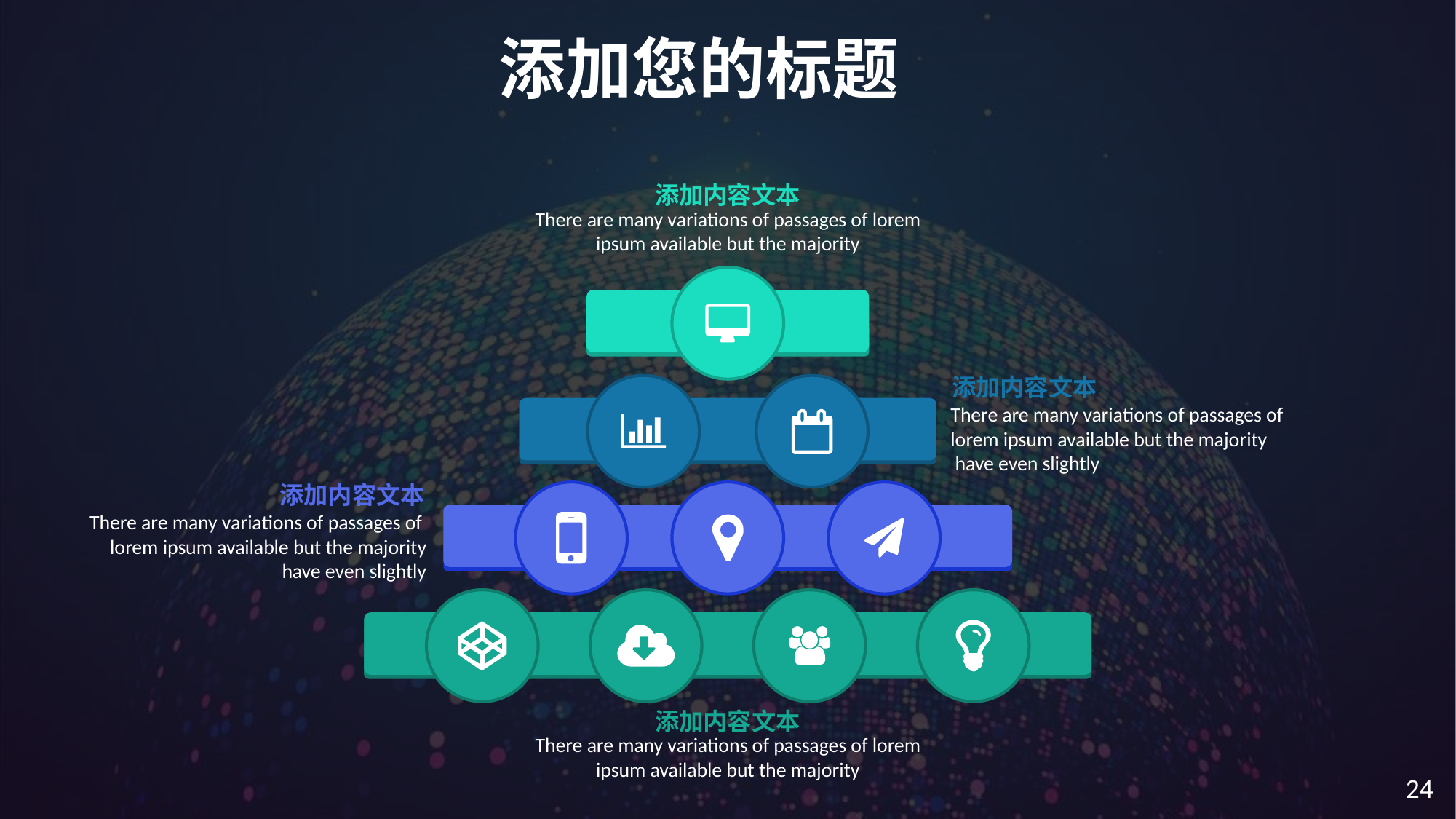

添加您的标题
添加内容文本
There are many variations of passages of lorem ipsum available but the majority

添加内容文本
There are many variations of passages of
lorem ipsum available but the majority
 have even slightly

添加内容文本
There are many variations of passages of
lorem ipsum available but the majority
 have even slightly

添加内容文本
There are many variations of passages of lorem ipsum available but the majority
24